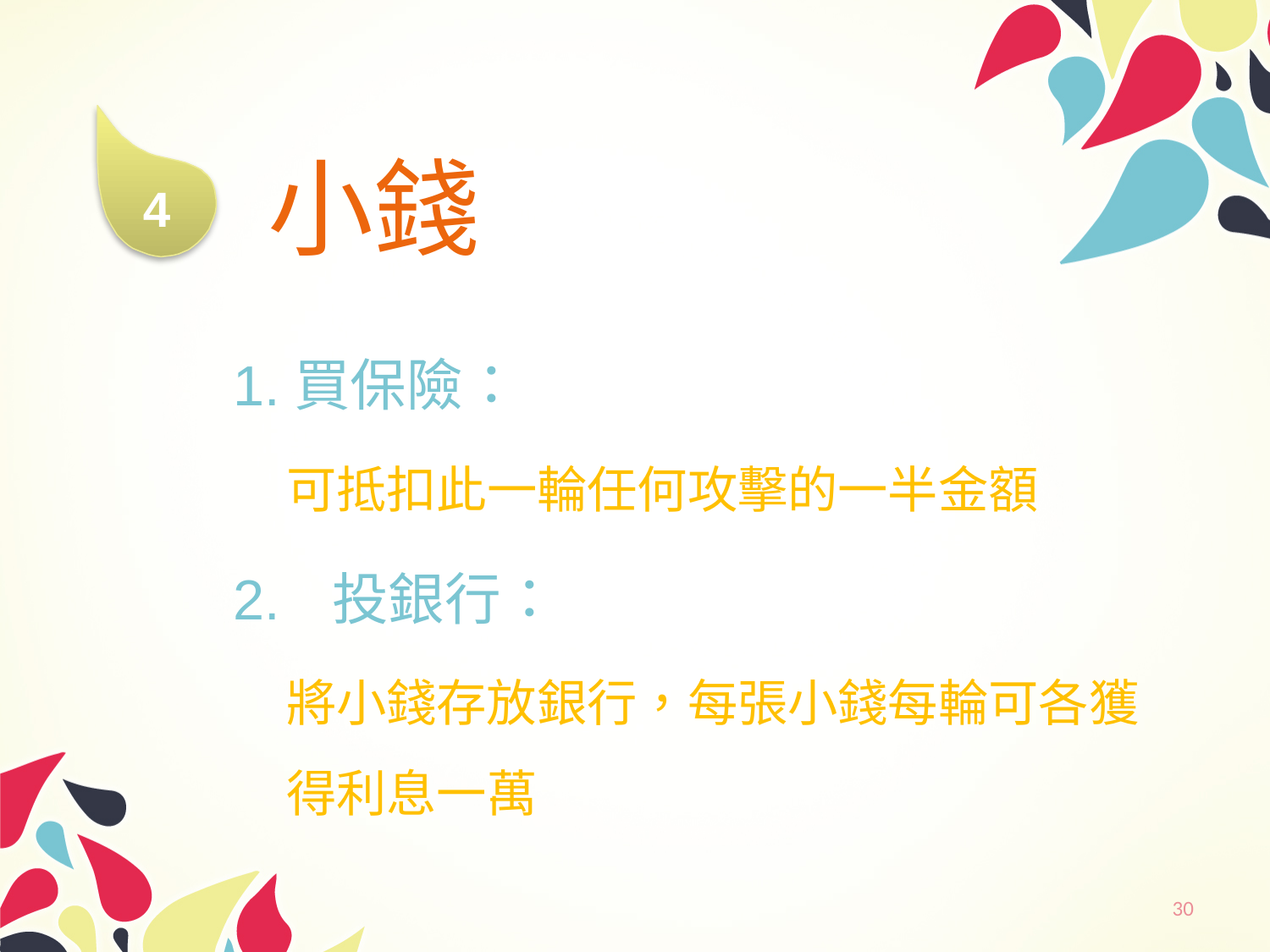

4
# 小錢
買保險：
可抵扣此一輪任何攻擊的一半金額
投銀行：
將小錢存放銀行，每張小錢每輪可各獲得利息一萬
30